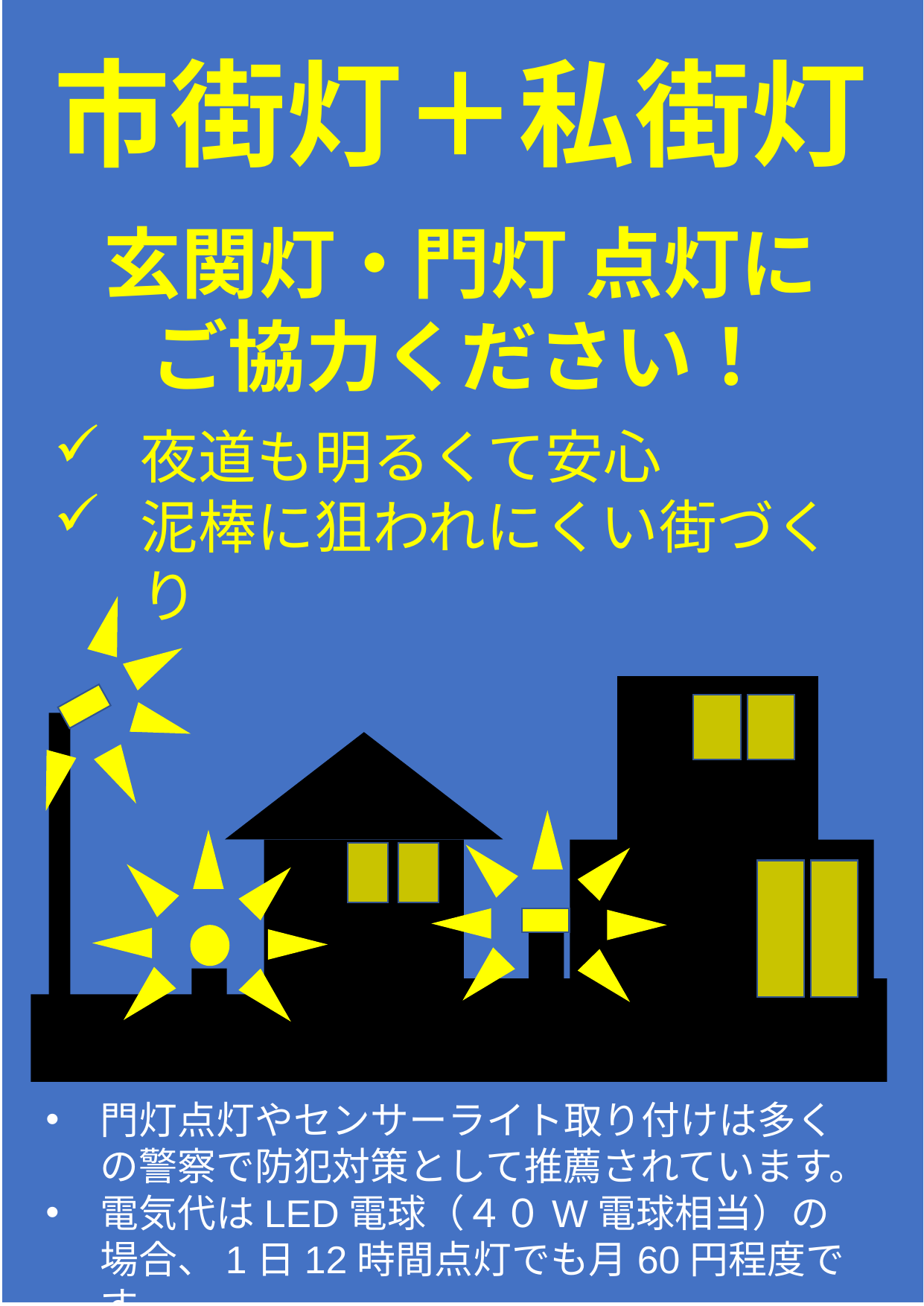

市街灯＋私街灯
玄関灯・門灯 点灯に
ご協力ください！
夜道も明るくて安心
泥棒に狙われにくい街づくり

門灯点灯やセンサーライト取り付けは多くの警察で防犯対策として推薦されています。
電気代はLED電球（４０W電球相当）の場合、1日12時間点灯でも月60円程度です。